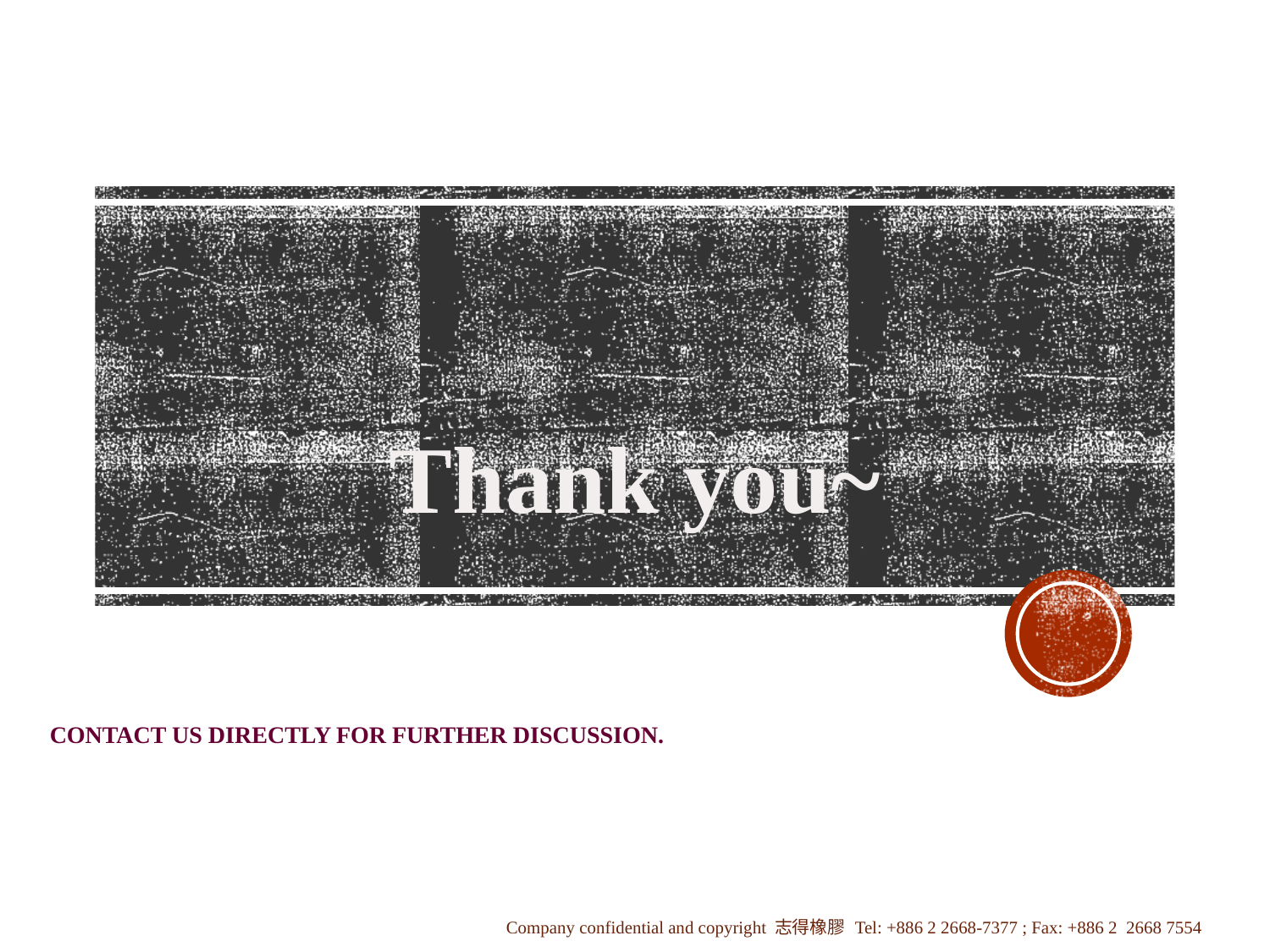

Thank you~
# contact us directly for further discussion.
Company confidential and copyright 志得橡膠 Tel: +886 2 2668-7377 ; Fax: +886 2  2668 7554